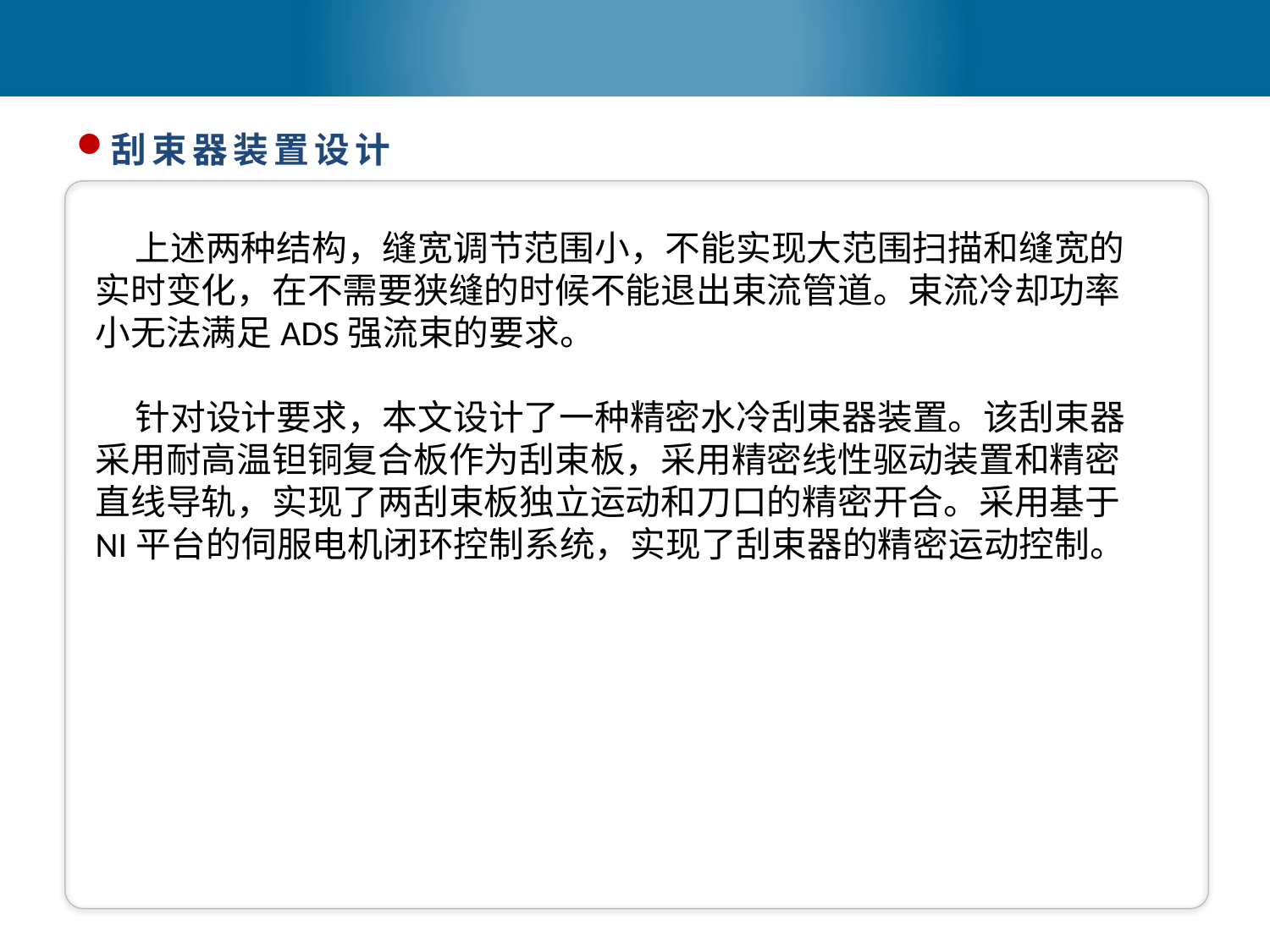

刮束器装置设计

    上述两种结构，缝宽调节范围小，不能实现大范围扫描和缝宽的实时变化，在不需要狭缝的时候不能退出束流管道。束流冷却功率小无法满足ADS强流束的要求。

    针对设计要求，本文设计了一种精密水冷刮束器装置。该刮束器采用耐高温钽铜复合板作为刮束板，采用精密线性驱动装置和精密直线导轨，实现了两刮束板独立运动和刀口的精密开合。采用基于NI平台的伺服电机闭环控制系统，实现了刮束器的精密运动控制。